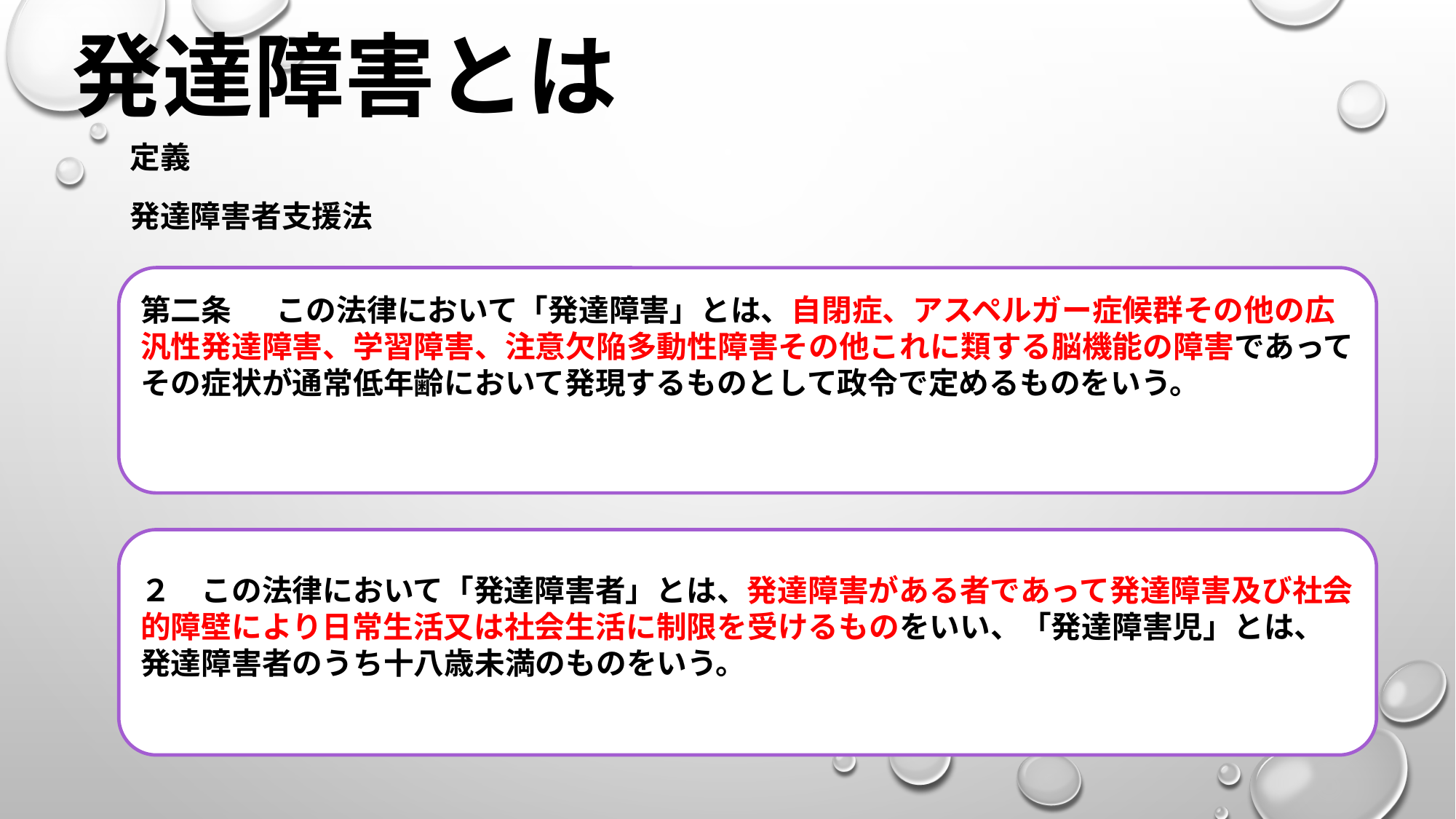

# 発達障害とは
定義
発達障害者支援法

第二条  　この法律において「発達障害」とは、自閉症、アスペルガー症候群その他の広汎性発達障害、学習障害、注意欠陥多動性障害その他これに類する脳機能の障害であってその症状が通常低年齢において発現するものとして政令で定めるものをいう。

２　この法律において「発達障害者」とは、発達障害がある者であって発達障害及び社会的障壁により日常生活又は社会生活に制限を受けるものをいい、「発達障害児」とは、発達障害者のうち十八歳未満のものをいう。